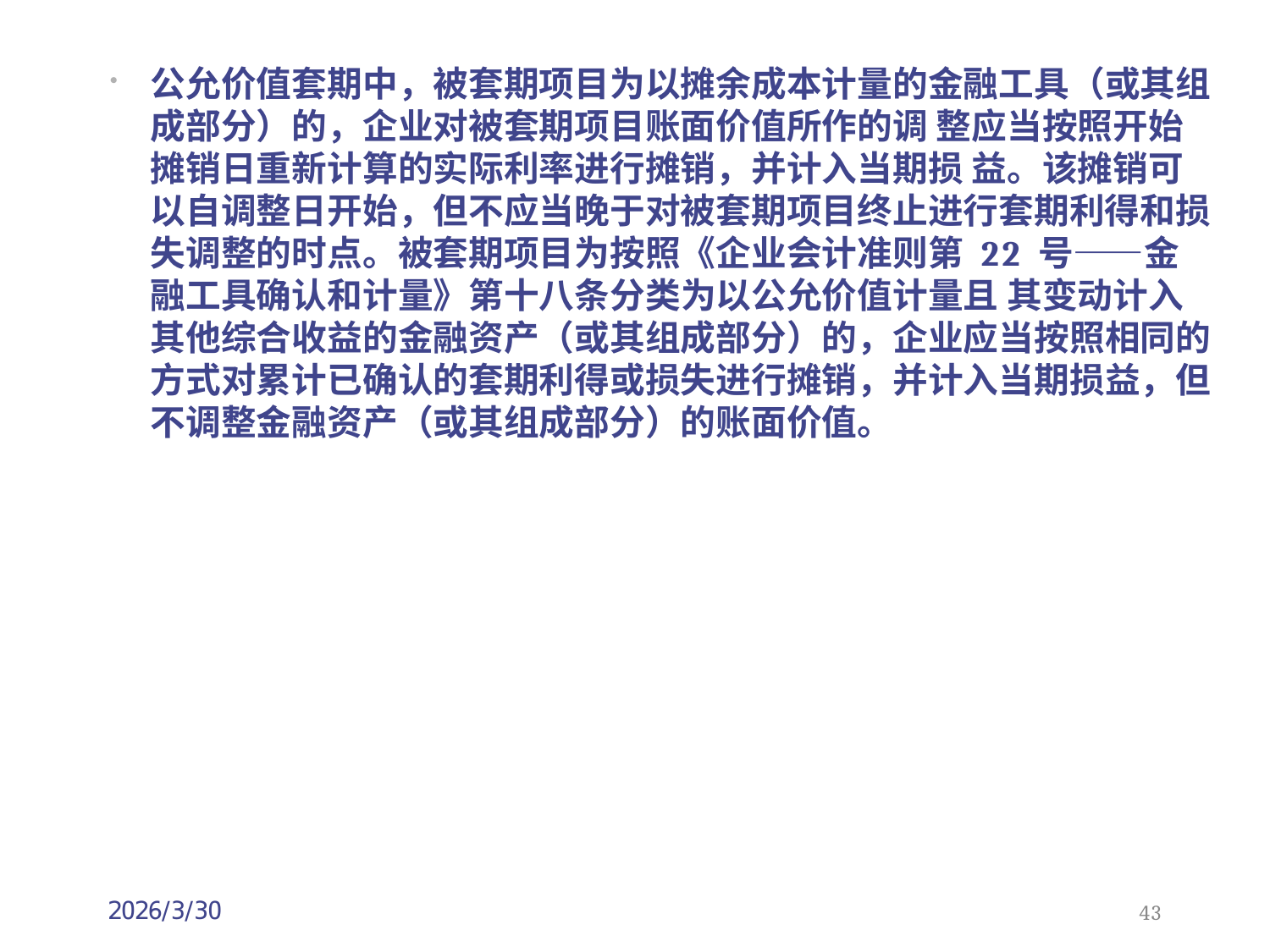

公允价值套期中，被套期项目为以摊余成本计量的金融工具（或其组成部分）的，企业对被套期项目账面价值所作的调 整应当按照开始摊销日重新计算的实际利率进行摊销，并计入当期损 益。该摊销可以自调整日开始，但不应当晚于对被套期项目终止进行套期利得和损失调整的时点。被套期项目为按照《企业会计准则第 22 号——金融工具确认和计量》第十八条分类为以公允价值计量且 其变动计入其他综合收益的金融资产（或其组成部分）的，企业应当按照相同的方式对累计已确认的套期利得或损失进行摊销，并计入当期损益，但不调整金融资产（或其组成部分）的账面价值。
2026/3/30
43